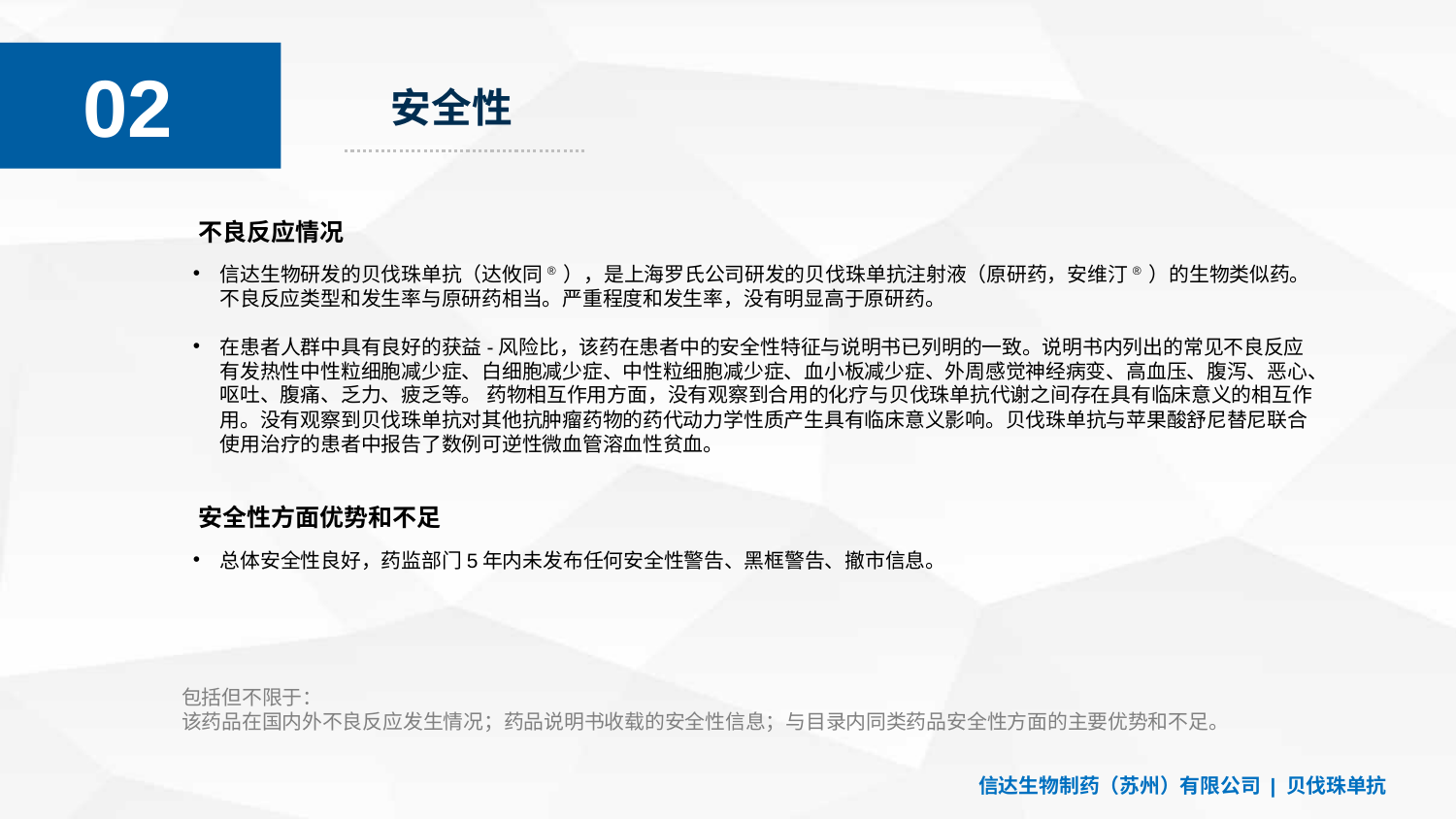

02
01
安全性
不良反应情况
信达生物研发的贝伐珠单抗（达攸同® ），是上海罗氏公司研发的贝伐珠单抗注射液（原研药，安维汀® ）的生物类似药。不良反应类型和发生率与原研药相当。严重程度和发生率，没有明显高于原研药。

在患者人群中具有良好的获益-风险比，该药在患者中的安全性特征与说明书已列明的一致。说明书内列出的常见不良反应有发热性中性粒细胞减少症、白细胞减少症、中性粒细胞减少症、血小板减少症、外周感觉神经病变、高血压、腹泻、恶心、呕吐、腹痛、乏力、疲乏等。 药物相互作用方面，没有观察到合用的化疗与贝伐珠单抗代谢之间存在具有临床意义的相互作用。没有观察到贝伐珠单抗对其他抗肿瘤药物的药代动力学性质产生具有临床意义影响。贝伐珠单抗与苹果酸舒尼替尼联合使用治疗的患者中报告了数例可逆性微血管溶血性贫血。

安全性方面优势和不足
总体安全性良好，药监部门5年内未发布任何安全性警告、黑框警告、撤市信息。

包括但不限于：
该药品在国内外不良反应发生情况；药品说明书收载的安全性信息；与目录内同类药品安全性方面的主要优势和不足。
信达生物制药（苏州）有限公司 | 贝伐珠单抗